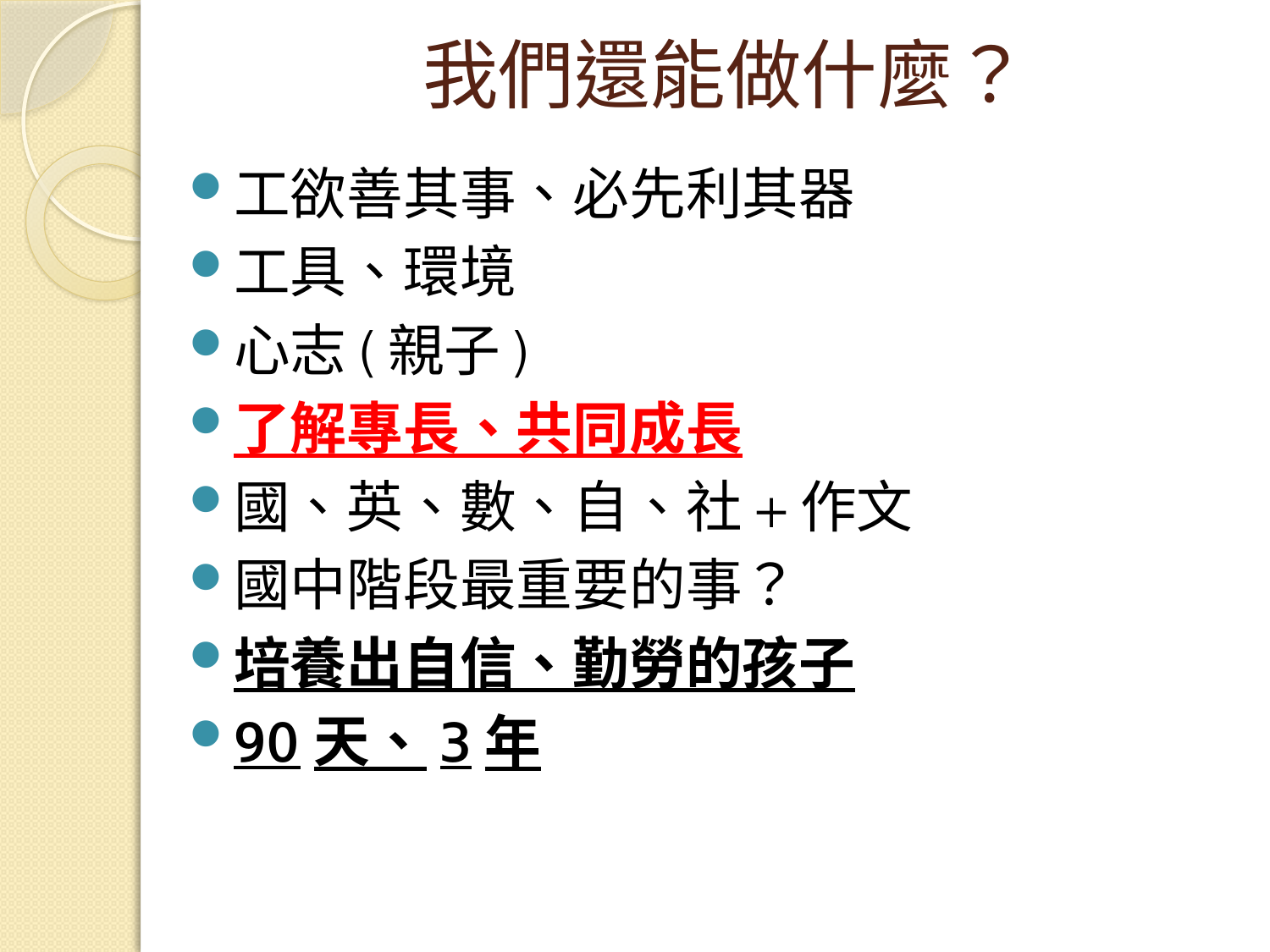

# 我們還能做什麼？
工欲善其事、必先利其器
工具、環境
心志(親子)
了解專長、共同成長
國、英、數、自、社+作文
國中階段最重要的事？
培養出自信、勤勞的孩子
90天、3年